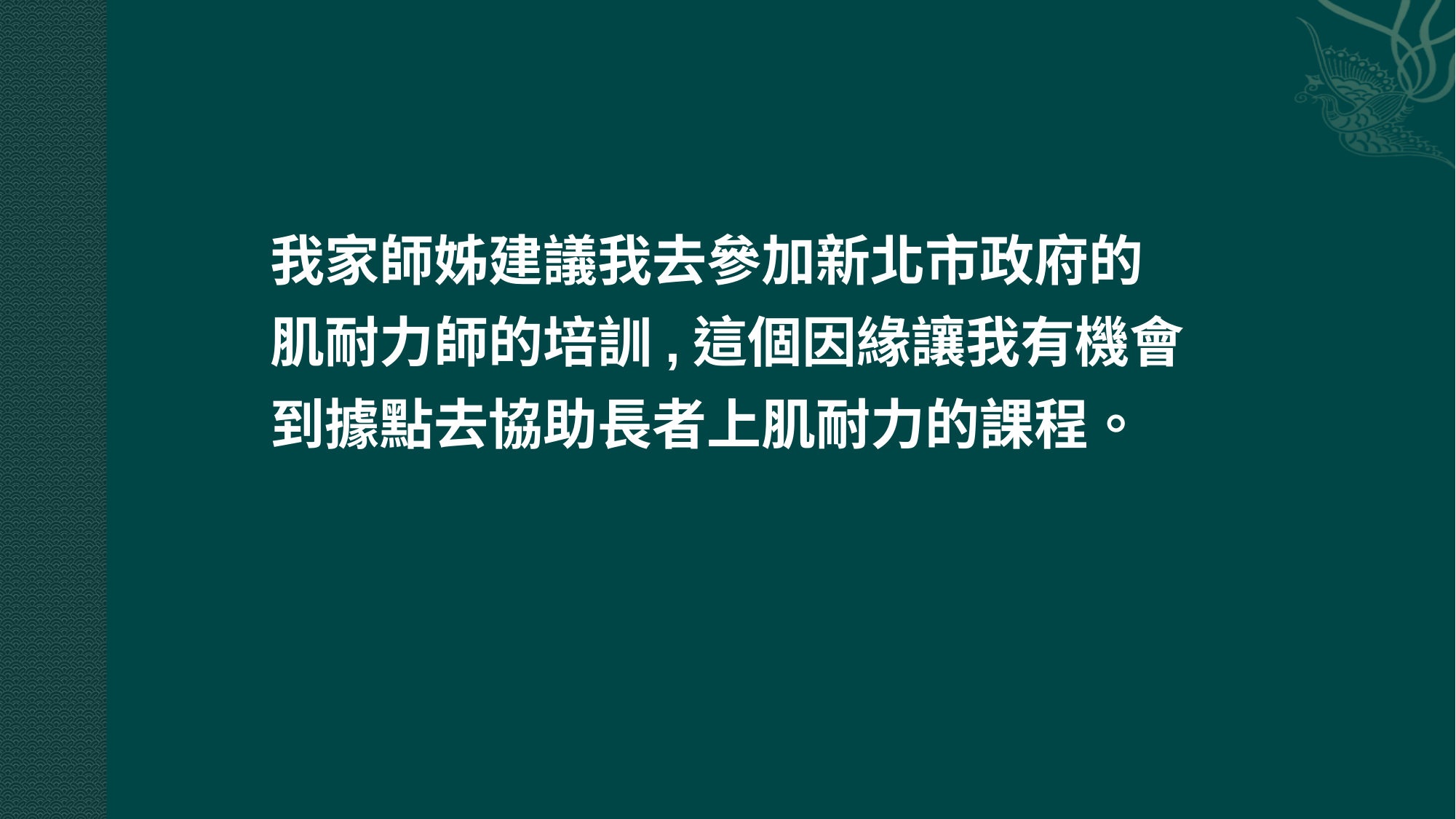

我家師姊建議我去參加新北市政府的

肌耐力師的培訓,這個因緣讓我有機會

到據點去協助長者上肌耐力的課程。